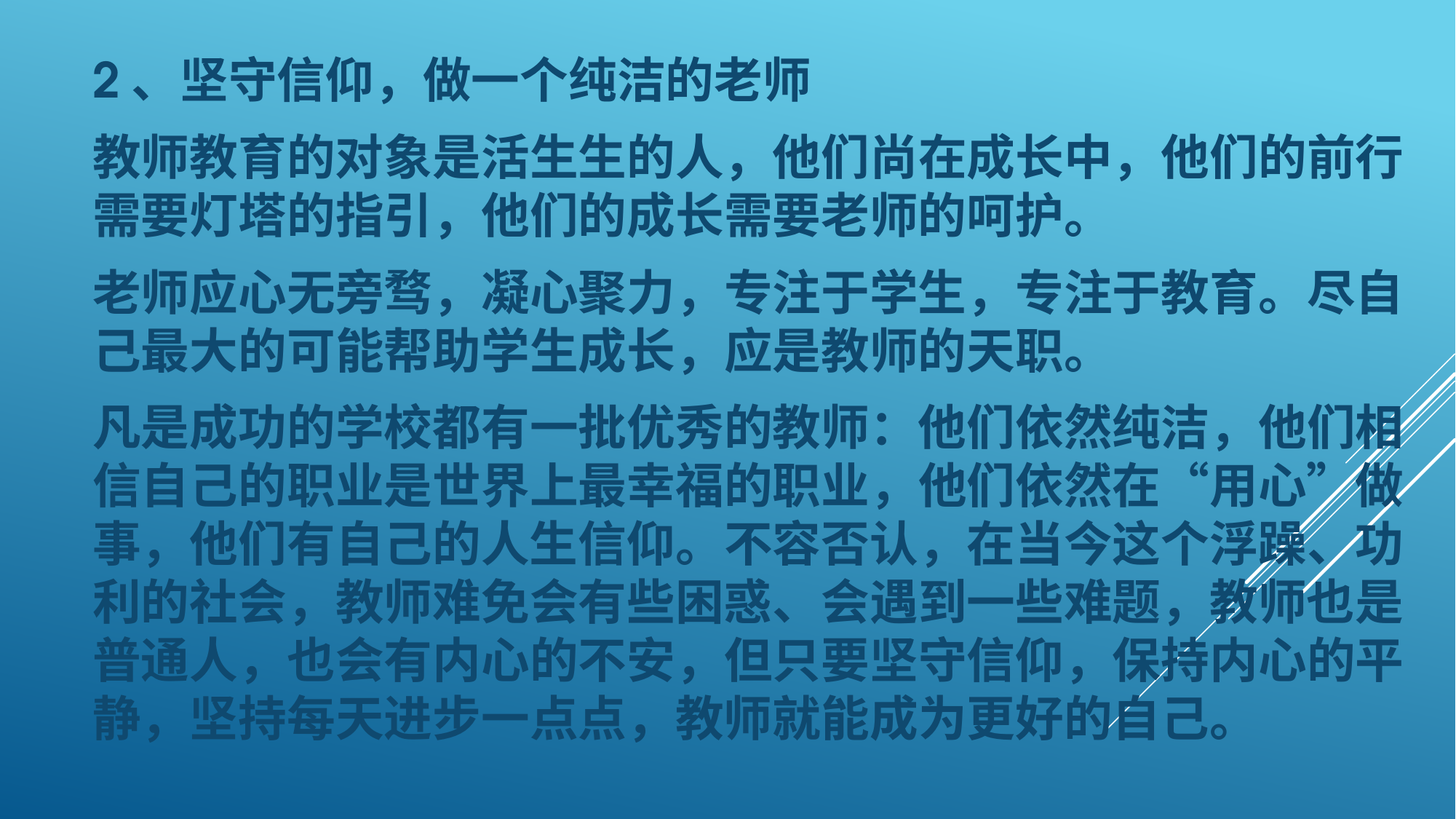

2、坚守信仰，做一个纯洁的老师
教师教育的对象是活生生的人，他们尚在成长中，他们的前行需要灯塔的指引，他们的成长需要老师的呵护。
老师应心无旁骛，凝心聚力，专注于学生，专注于教育。尽自己最大的可能帮助学生成长，应是教师的天职。
凡是成功的学校都有一批优秀的教师：他们依然纯洁，他们相信自己的职业是世界上最幸福的职业，他们依然在“用心”做事，他们有自己的人生信仰。不容否认，在当今这个浮躁、功利的社会，教师难免会有些困惑、会遇到一些难题，教师也是普通人，也会有内心的不安，但只要坚守信仰，保持内心的平静，坚持每天进步一点点，教师就能成为更好的自己。